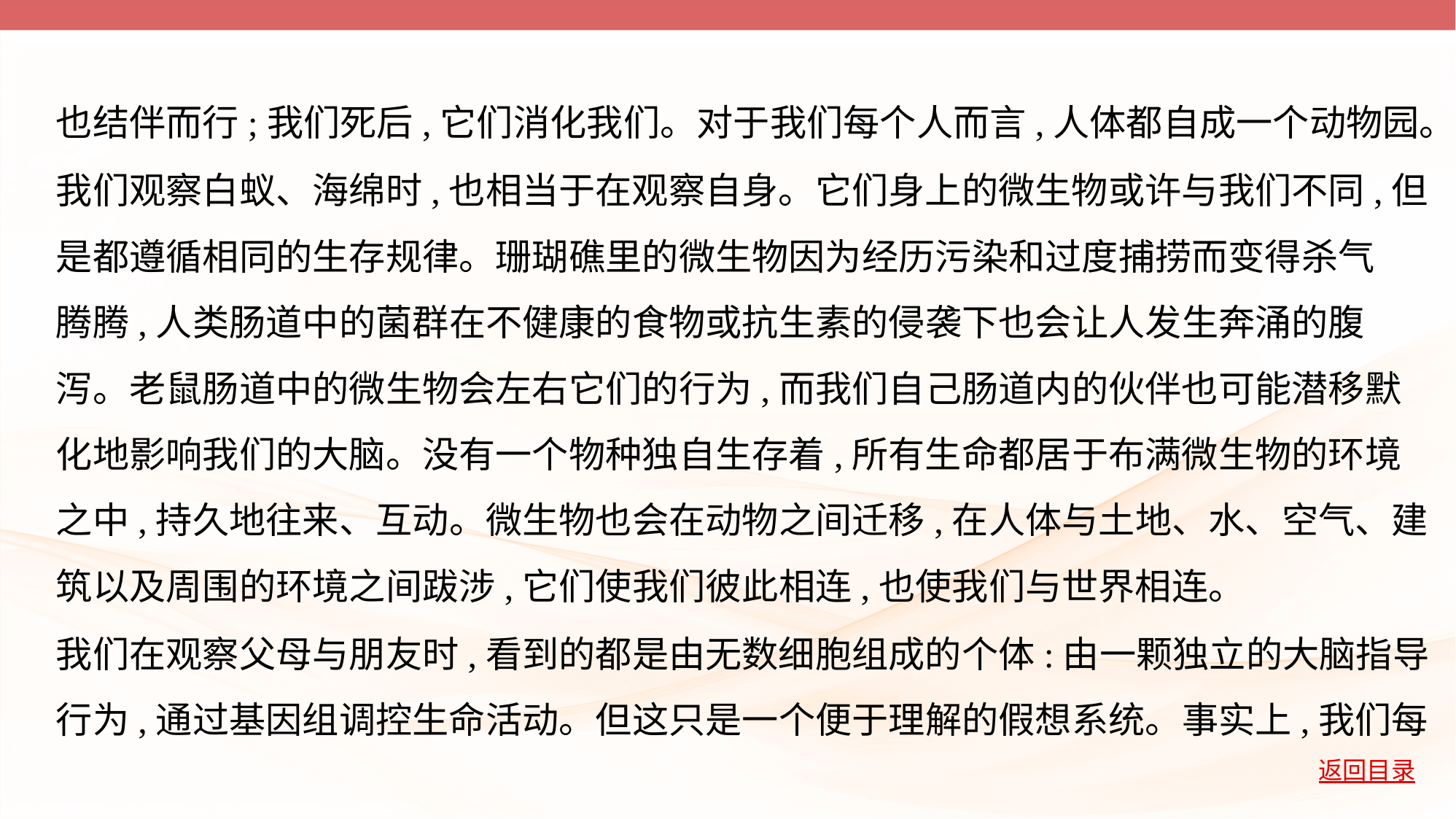

也结伴而行;我们死后,它们消化我们。对于我们每个人而言,人体都自成一个动物园。
我们观察白蚁、海绵时,也相当于在观察自身。它们身上的微生物或许与我们不同,但
是都遵循相同的生存规律。珊瑚礁里的微生物因为经历污染和过度捕捞而变得杀气
腾腾,人类肠道中的菌群在不健康的食物或抗生素的侵袭下也会让人发生奔涌的腹
泻。老鼠肠道中的微生物会左右它们的行为,而我们自己肠道内的伙伴也可能潜移默
化地影响我们的大脑。没有一个物种独自生存着,所有生命都居于布满微生物的环境
之中,持久地往来、互动。微生物也会在动物之间迁移,在人体与土地、水、空气、建
筑以及周围的环境之间跋涉,它们使我们彼此相连,也使我们与世界相连。
我们在观察父母与朋友时,看到的都是由无数细胞组成的个体:由一颗独立的大脑指导
行为,通过基因组调控生命活动。但这只是一个便于理解的假想系统。事实上,我们每